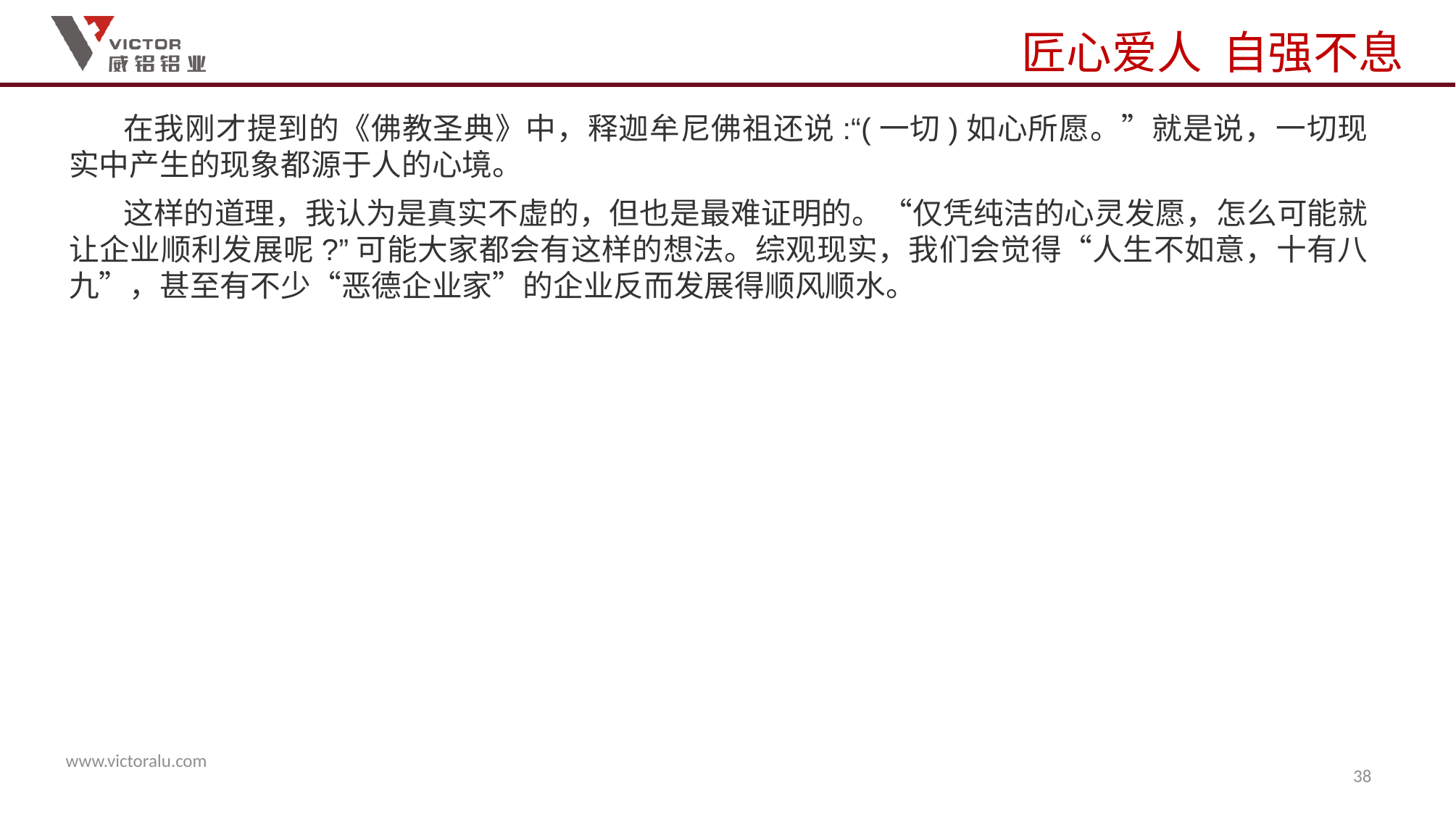

在我刚才提到的《佛教圣典》中，释迦牟尼佛祖还说:“(一切)如心所愿。”就是说，一切现实中产生的现象都源于人的心境。
这样的道理，我认为是真实不虚的，但也是最难证明的。“仅凭纯洁的心灵发愿，怎么可能就让企业顺利发展呢?”可能大家都会有这样的想法。综观现实，我们会觉得“人生不如意，十有八九”，甚至有不少“恶德企业家”的企业反而发展得顺风顺水。

38